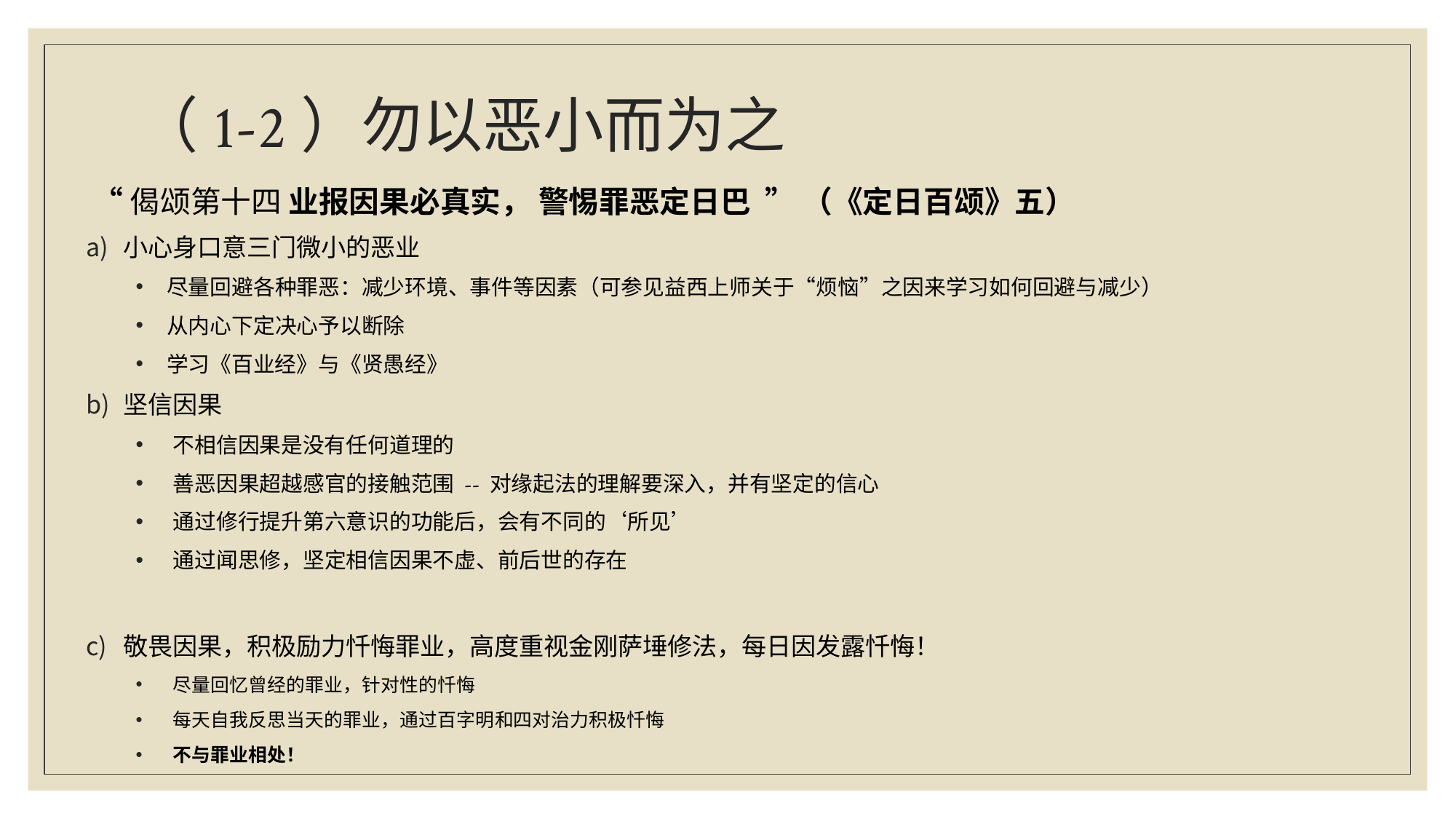

# （1-2）勿以恶小而为之
 “偈颂第十四 业报因果必真实， 警惕罪恶定日巴  ” （《定日百颂》五）
小心身口意三门微小的恶业
尽量回避各种罪恶：减少环境、事件等因素（可参见益西上师关于“烦恼”之因来学习如何回避与减少）
从内心下定决心予以断除
学习《百业经》与《贤愚经》
坚信因果
不相信因果是没有任何道理的
善恶因果超越感官的接触范围 -- 对缘起法的理解要深入，并有坚定的信心
通过修行提升第六意识的功能后，会有不同的‘所见’
通过闻思修，坚定相信因果不虚、前后世的存在

敬畏因果，积极励力忏悔罪业，高度重视金刚萨埵修法，每日因发露忏悔！
尽量回忆曾经的罪业，针对性的忏悔
每天自我反思当天的罪业，通过百字明和四对治力积极忏悔
不与罪业相处！